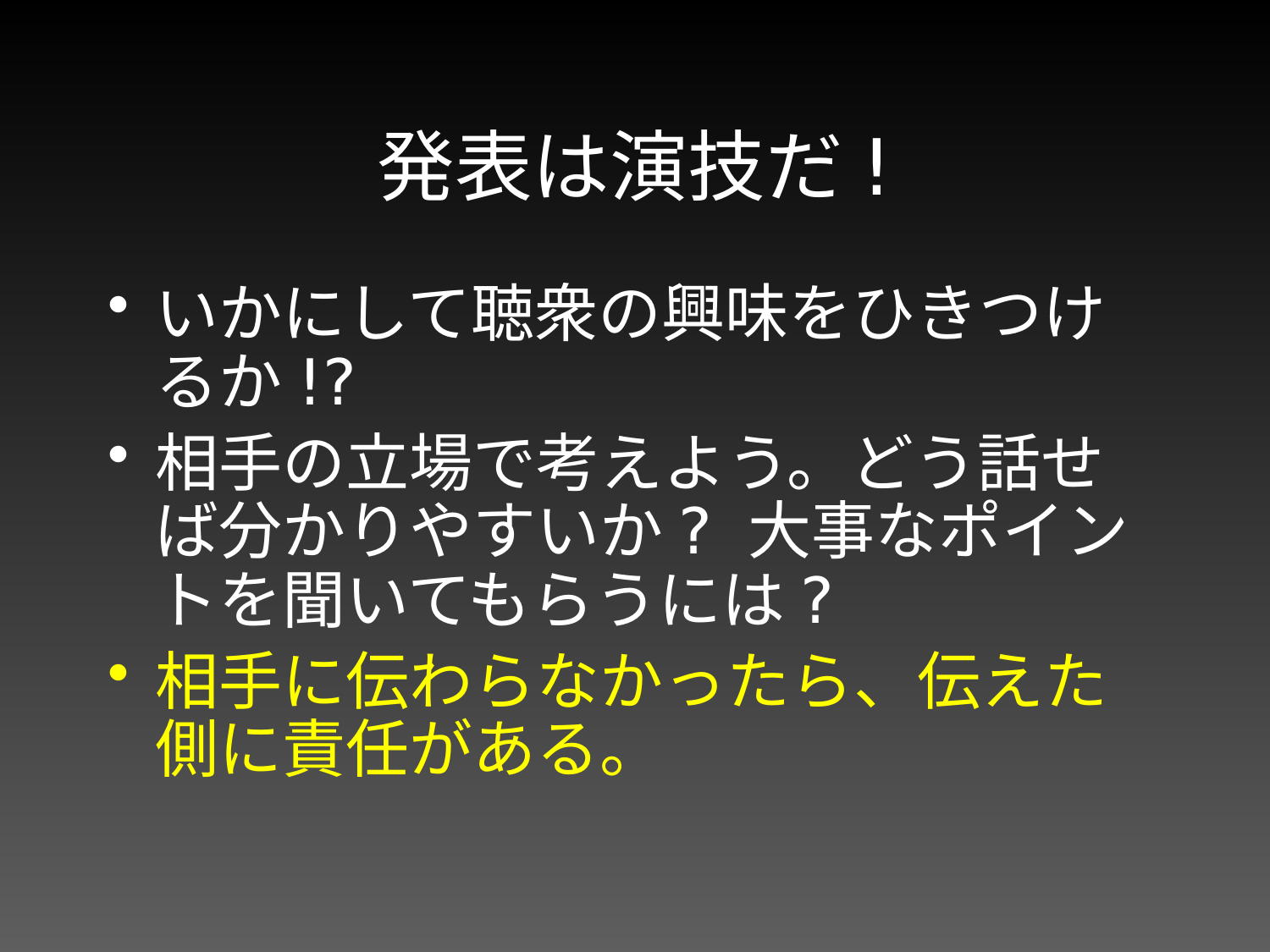

# 発表は演技だ!
いかにして聴衆の興味をひきつけるか!?
相手の立場で考えよう。どう話せば分かりやすいか? 大事なポイントを聞いてもらうには?
相手に伝わらなかったら、伝えた側に責任がある。